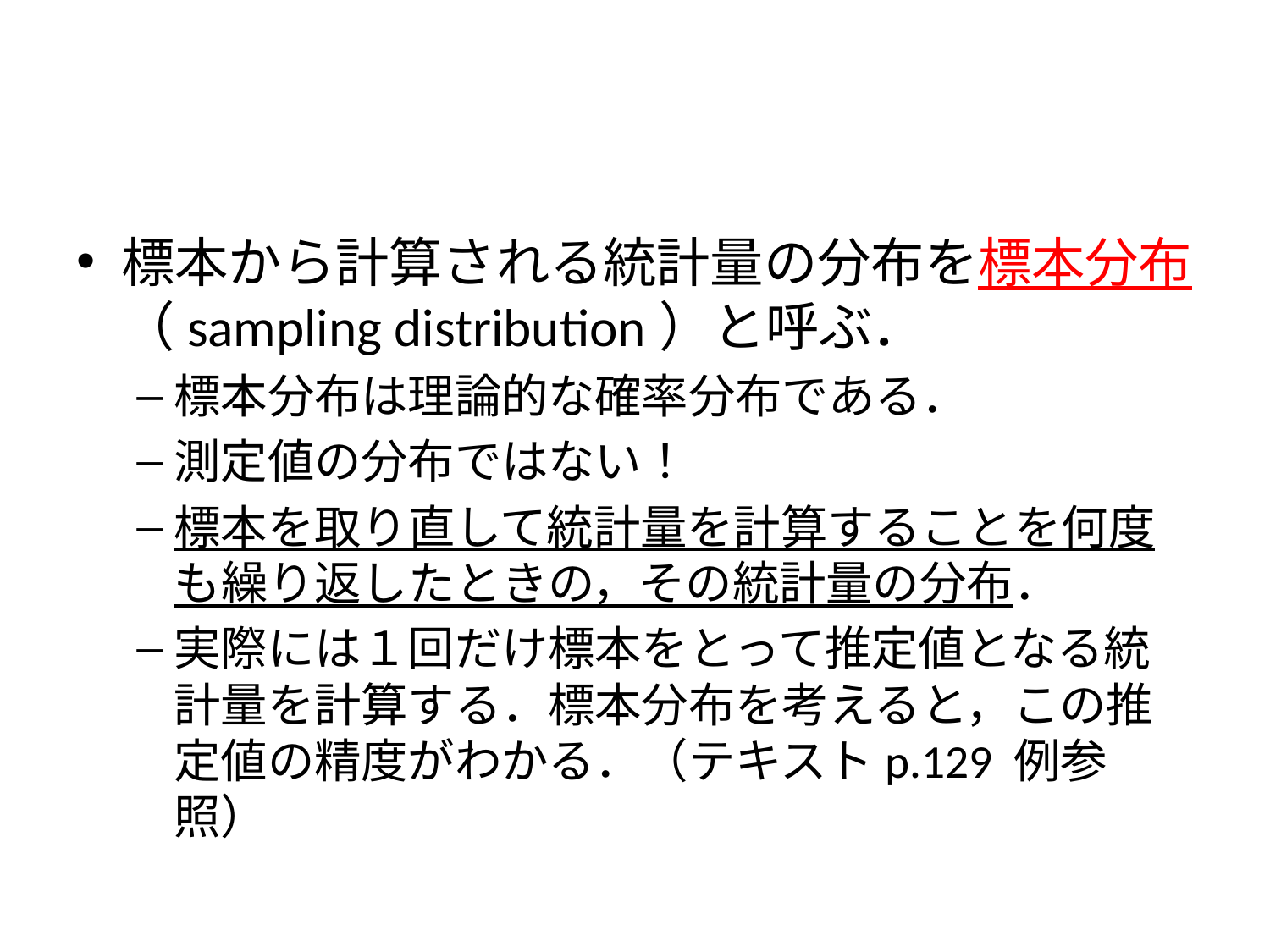

#
標本から計算される統計量の分布を標本分布（sampling distribution）と呼ぶ．
標本分布は理論的な確率分布である．
測定値の分布ではない！
標本を取り直して統計量を計算することを何度も繰り返したときの，その統計量の分布．
実際には１回だけ標本をとって推定値となる統計量を計算する．標本分布を考えると，この推定値の精度がわかる．（テキストp.129 例参照）